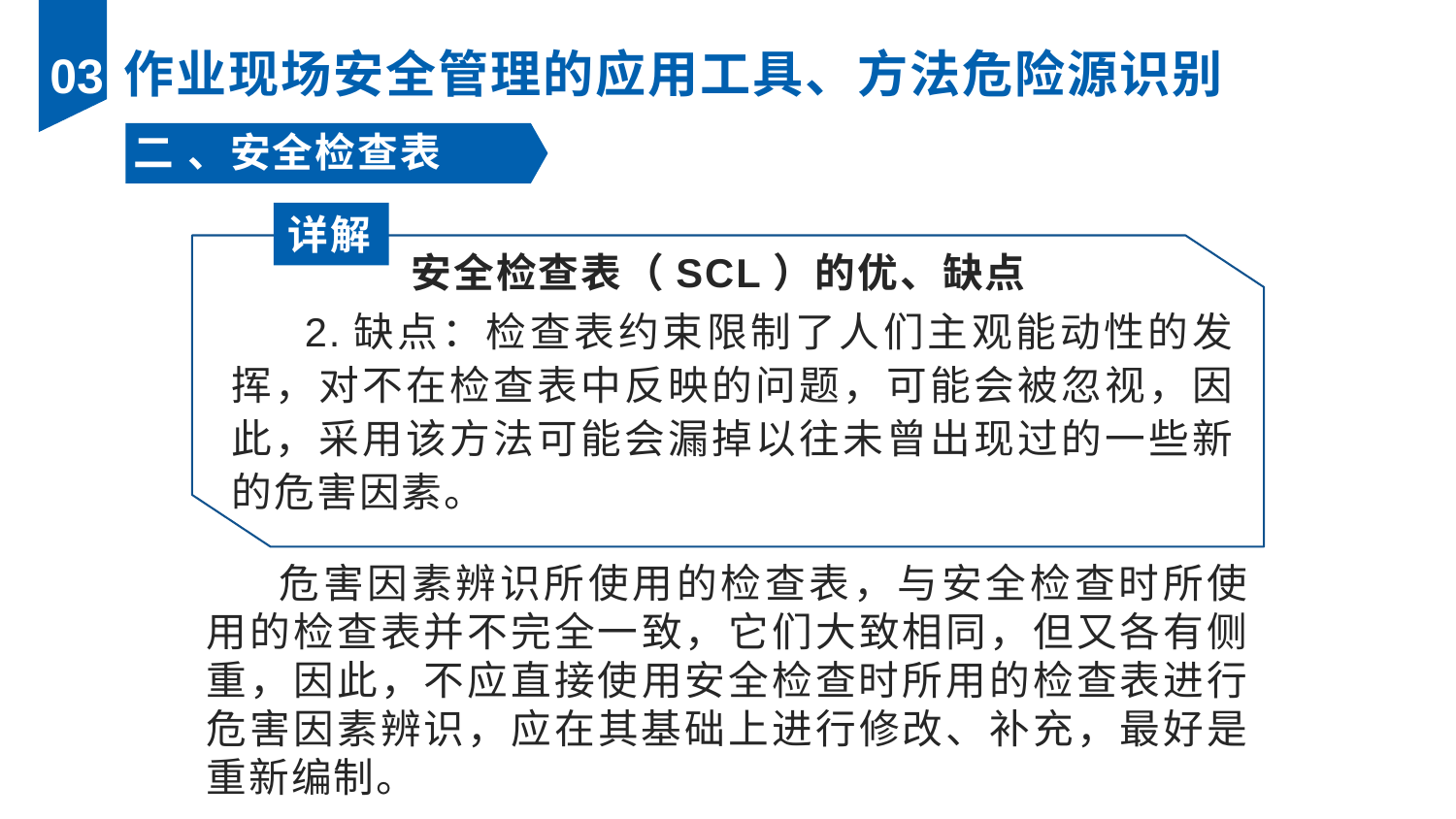

作业现场安全管理的应用工具、方法危险源识别
03
二 、安全检查表SCL

详解

安全检查表（SCL）的优、缺点
2.缺点：检查表约束限制了人们主观能动性的发挥，对不在检查表中反映的问题，可能会被忽视，因此，采用该方法可能会漏掉以往未曾出现过的一些新的危害因素。
危害因素辨识所使用的检查表，与安全检查时所使用的检查表并不完全一致，它们大致相同，但又各有侧重，因此，不应直接使用安全检查时所用的检查表进行危害因素辨识，应在其基础上进行修改、补充，最好是重新编制。